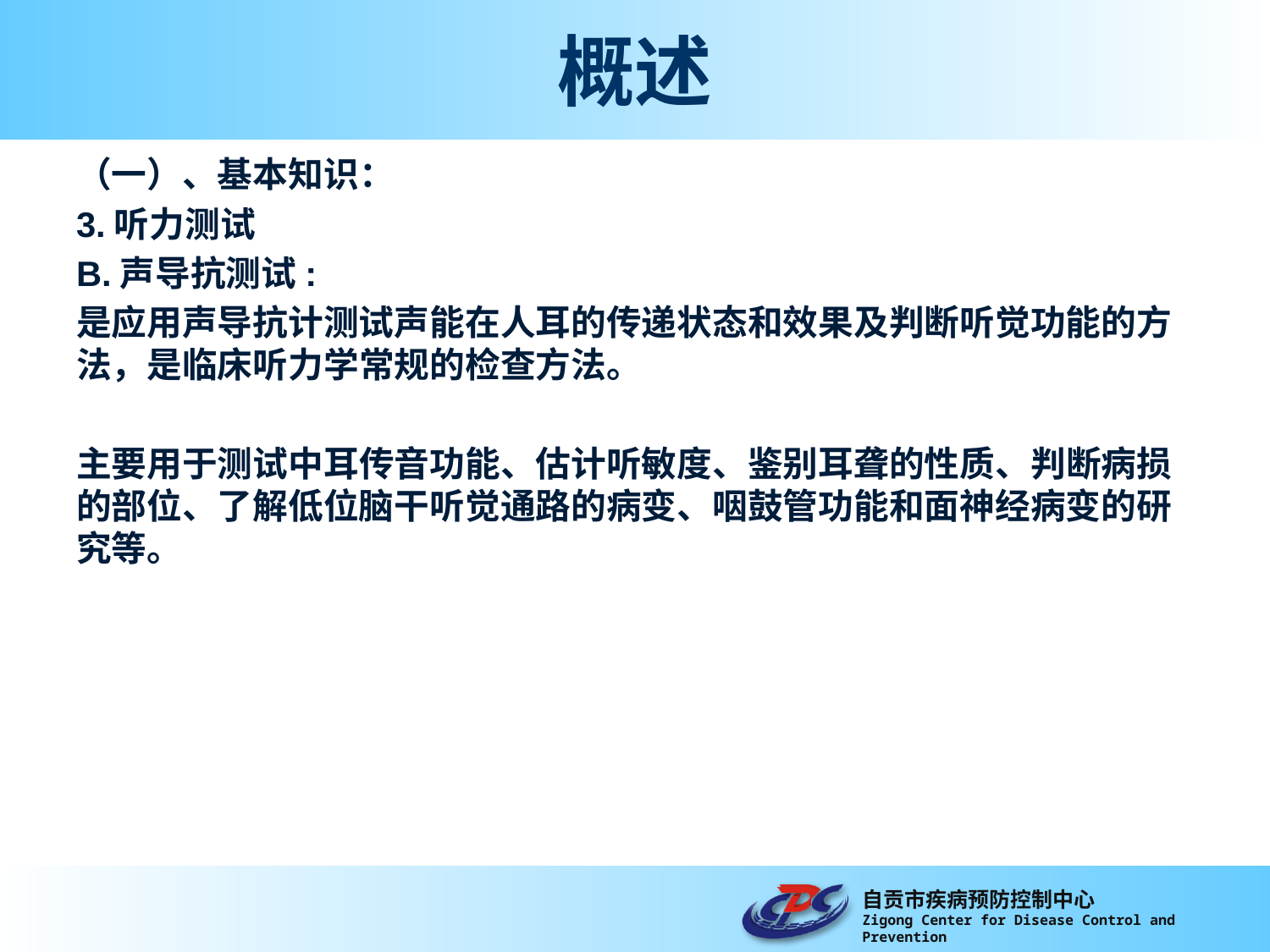

# 概述
（一）、基本知识：
3.听力测试
B.声导抗测试:
是应用声导抗计测试声能在人耳的传递状态和效果及判断听觉功能的方法，是临床听力学常规的检查方法。

主要用于测试中耳传音功能、估计听敏度、鉴别耳聋的性质、判断病损的部位、了解低位脑干听觉通路的病变、咽鼓管功能和面神经病变的研究等。
19